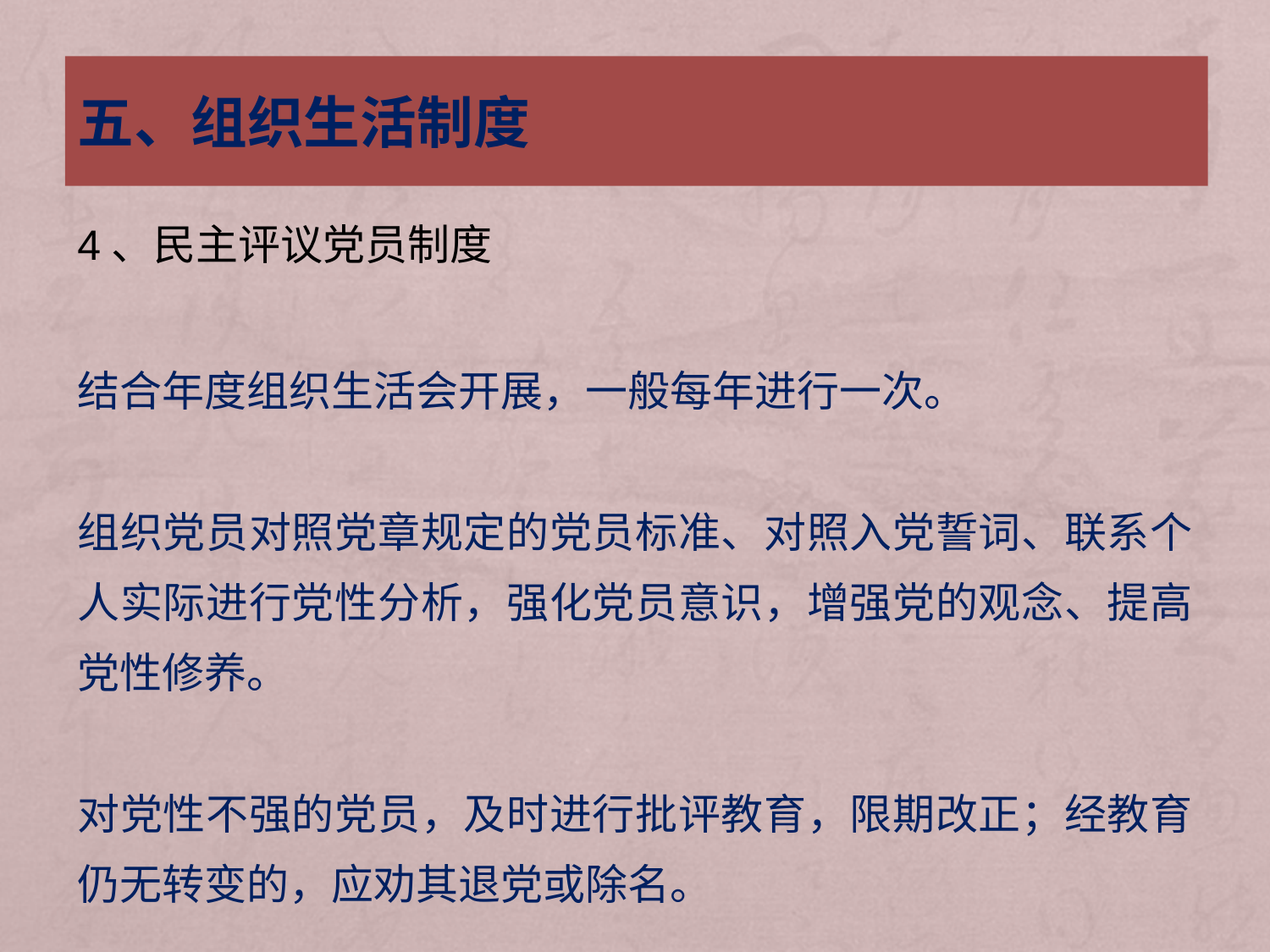

五、组织生活制度
4、民主评议党员制度

结合年度组织生活会开展，一般每年进行一次。

组织党员对照党章规定的党员标准、对照入党誓词、联系个人实际进行党性分析，强化党员意识，增强党的观念、提高党性修养。

对党性不强的党员，及时进行批评教育，限期改正；经教育仍无转变的，应劝其退党或除名。